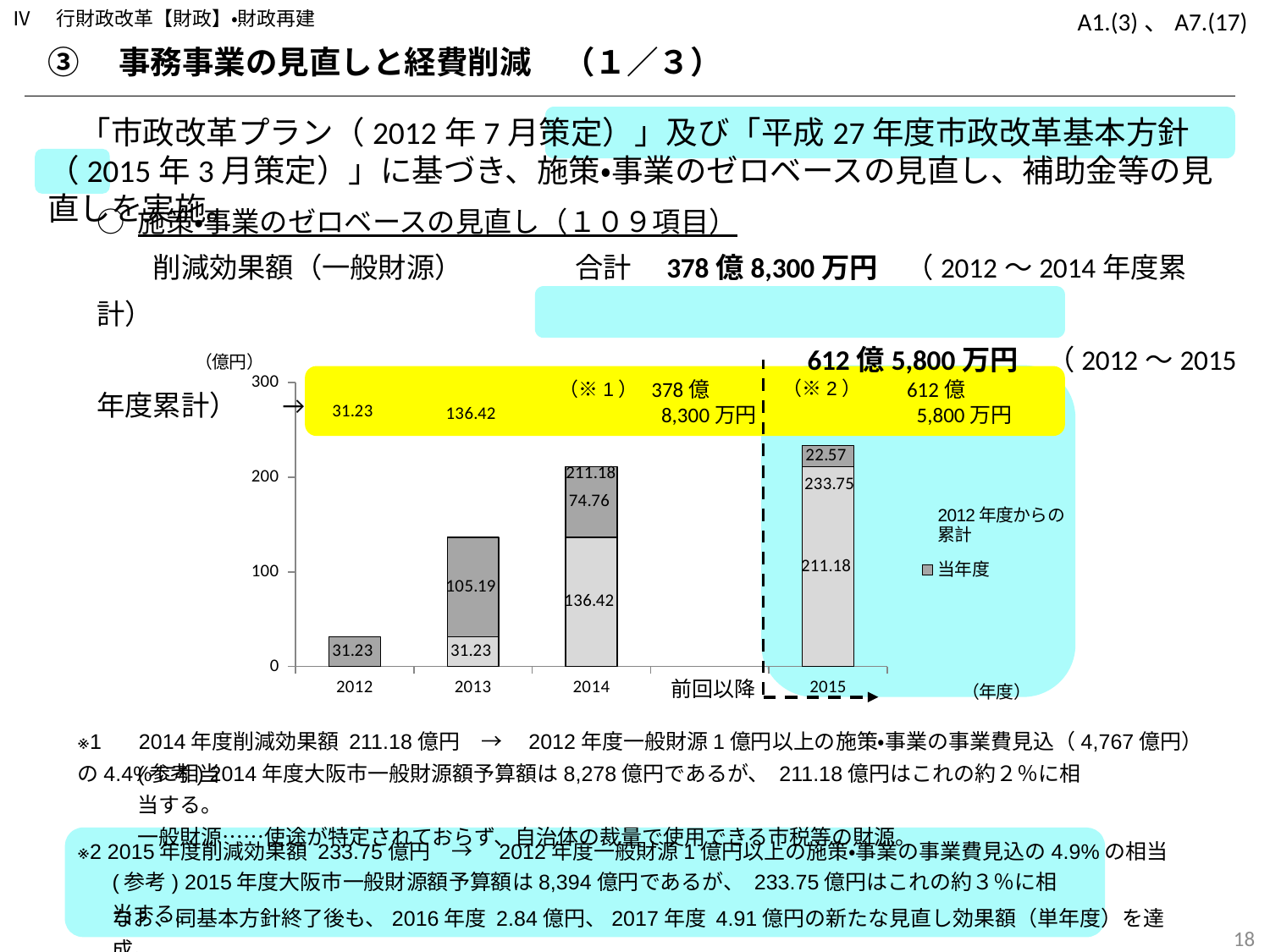

Ⅳ　行財政改革【財政】・財政再建
A1.(3)、A7.(17)
③　事務事業の見直しと経費削減　（１／３）
　「市政改革プラン（2012年7月策定）」及び「平成27年度市政改革基本方針（2015年3月策定）」に基づき、施策・事業のゼロベースの見直し、補助金等の見直しを実施。

○ 施策・事業のゼロベースの見直し（１０９項目）
　　削減効果額（一般財源）　　　　合計　378億8,300万円　（2012～2014年度累計）
　　　　　　　　　　　　　　　　　　　　　　　　　612億5,800万円　（2012～2015年度累計）

### Chart

| Category | 累計（2012年度～） | 当年度 | 2012年度からの累計 |
|---|---|---|---|
| 2012 | 0.0 | 31.23 | 31.23 |
| 2013 | 31.23 | 105.18999999999998 | 136.42 |
| 2014 | 136.42 | 74.76000000000002 | 211.18 |
|  | None | None | None |
| 2015 | 211.18 | 22.57 | 233.75 |

（※1）
612億
  5,800万円
（※2）
378億
  8,300万円
→
前回以降
※1 　2014年度削減効果額 211.18億円　→　2012年度一般財源1億円以上の施策・事業の事業費見込（4,767億円）の4.4%に相当

(参考) 2014年度大阪市一般財源額予算額は8,278億円であるが、 211.18億円はこれの約２％に相当する。
一般財源……使途が特定されておらず、自治体の裁量で使用できる市税等の財源。
※2 2015年度削減効果額 233.75億円　→　2012年度一般財源1億円以上の施策・事業の事業費見込の4.9%の相当

(参考) 2015年度大阪市一般財源額予算額は8,394億円であるが、 233.75億円はこれの約３％に相当する。
なお、同基本方針終了後も、2016年度 2.84億円、2017年度 4.91億円の新たな見直し効果額（単年度）を達成。
18